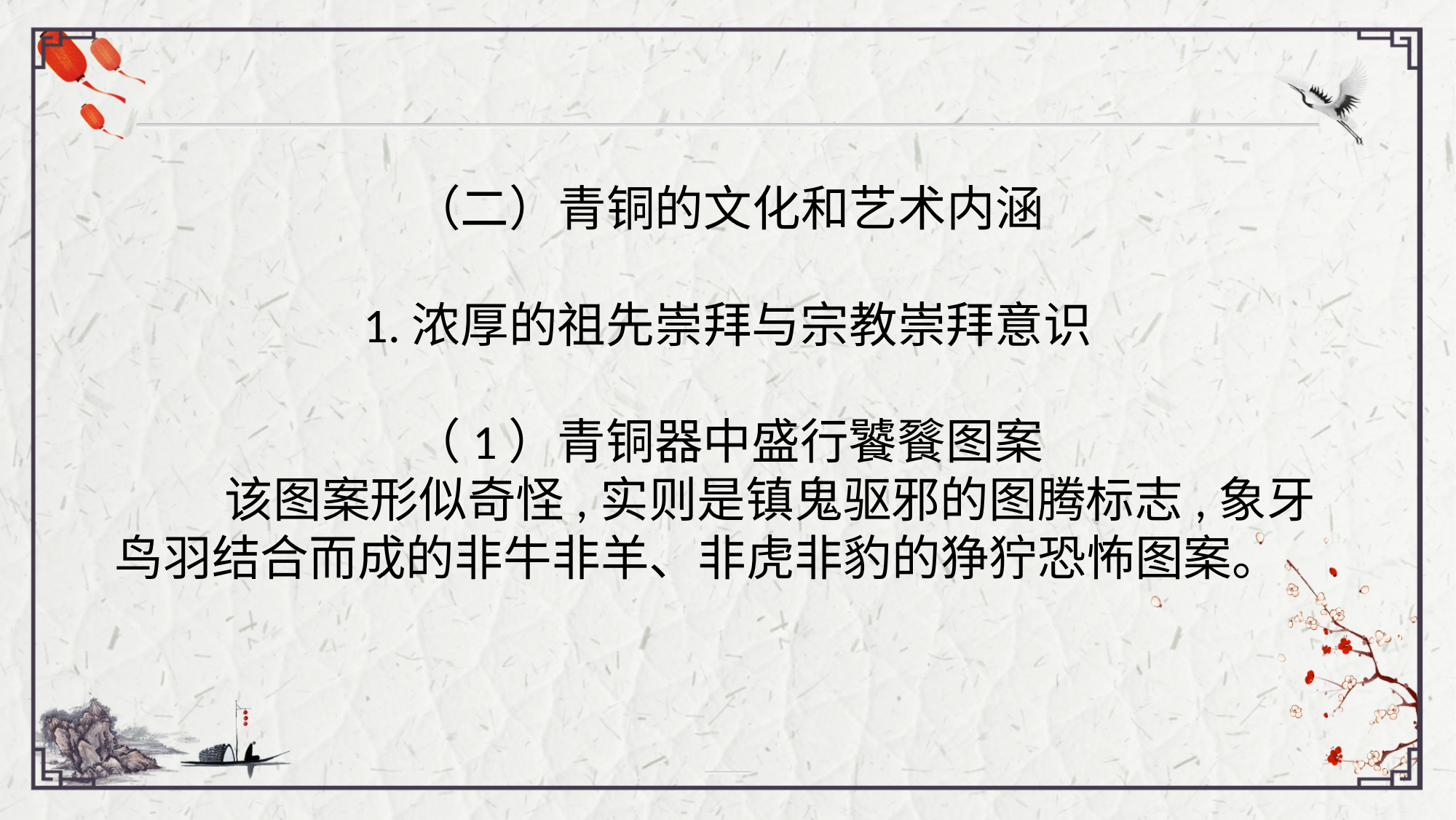

（二）青铜的文化和艺术内涵

1.浓厚的祖先崇拜与宗教崇拜意识

（1）青铜器中盛行饕餮图案
         该图案形似奇怪,实则是镇鬼驱邪的图腾标志,象牙鸟羽结合而成的非牛非羊、非虎非豹的狰狞恐怖图案。
21